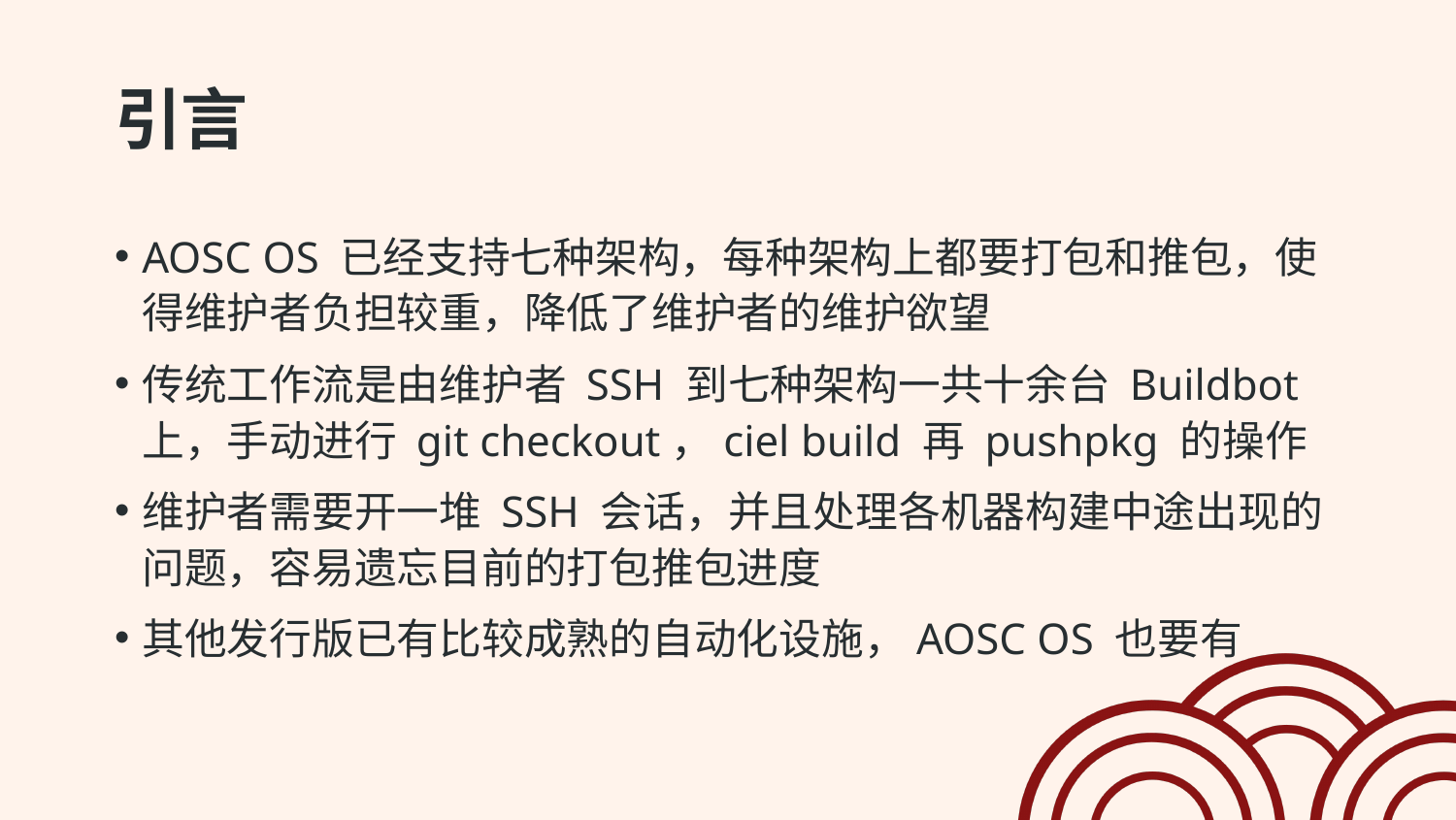

# 引言
AOSC OS 已经支持七种架构，每种架构上都要打包和推包，使得维护者负担较重，降低了维护者的维护欲望
传统工作流是由维护者 SSH 到七种架构一共十余台 Buildbot 上，手动进行 git checkout，ciel build 再 pushpkg 的操作
维护者需要开一堆 SSH 会话，并且处理各机器构建中途出现的问题，容易遗忘目前的打包推包进度
其他发行版已有比较成熟的自动化设施，AOSC OS 也要有